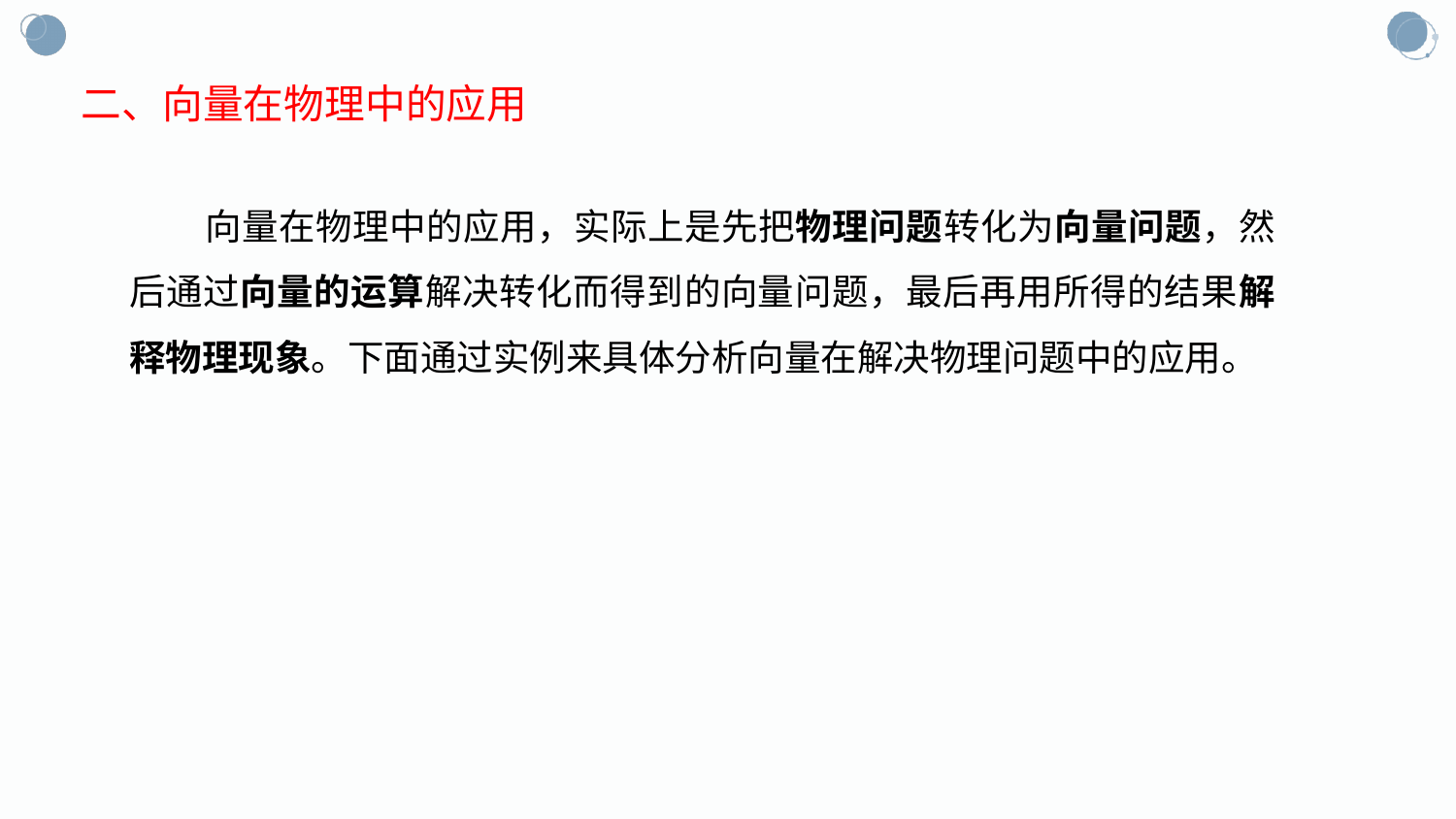

二、向量在物理中的应用
          向量在物理中的应用，实际上是先把物理问题转化为向量问题，然后通过向量的运算解决转化而得到的向量问题，最后再用所得的结果解释物理现象。下面通过实例来具体分析向量在解决物理问题中的应用。